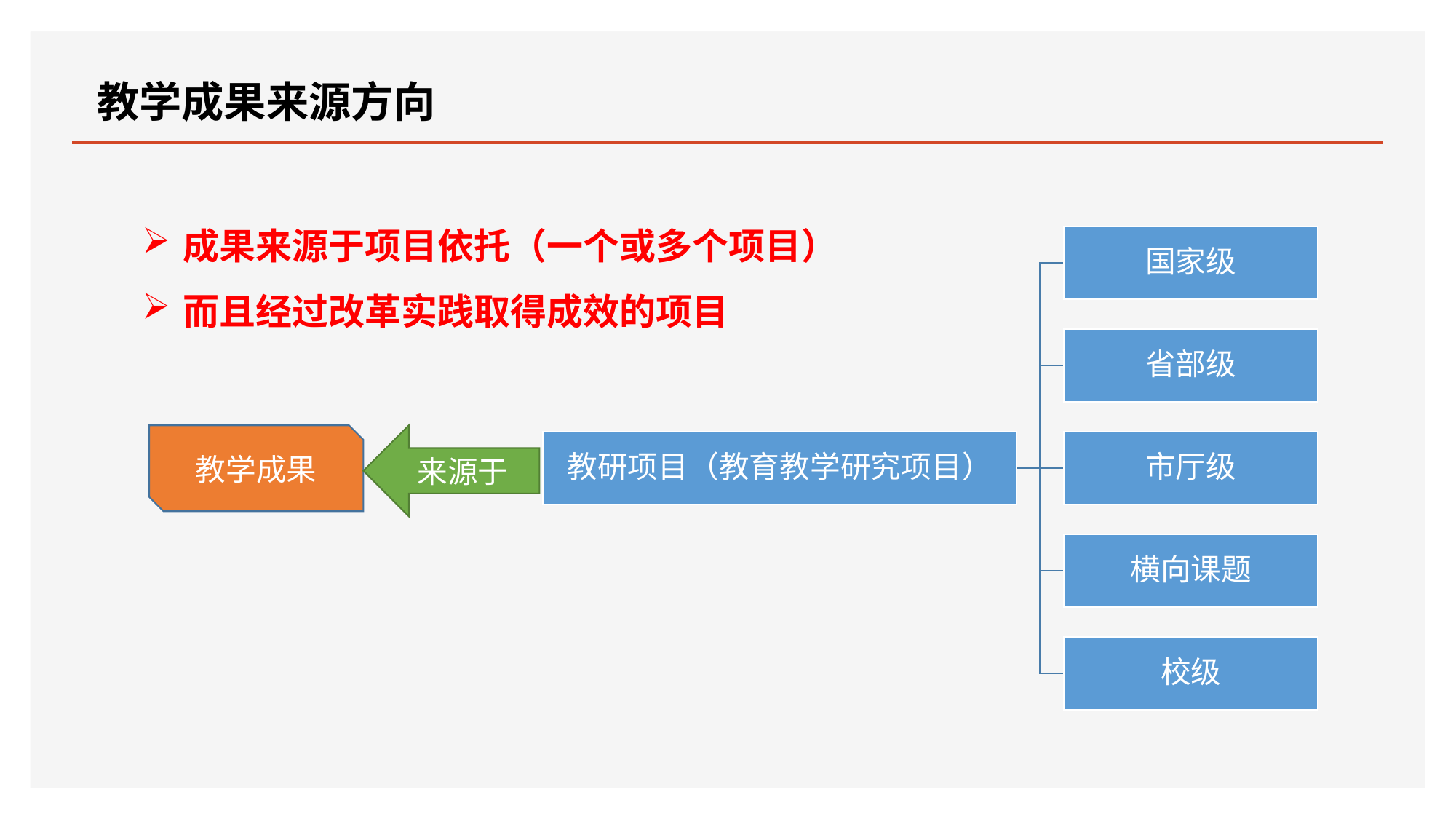

教学成果来源方向
成果来源于项目依托（一个或多个项目）
而且经过改革实践取得成效的项目
教研项目（教育教学研究项目）
国家级
省部级
市厅级
横向课题
校级
教学成果
来源于